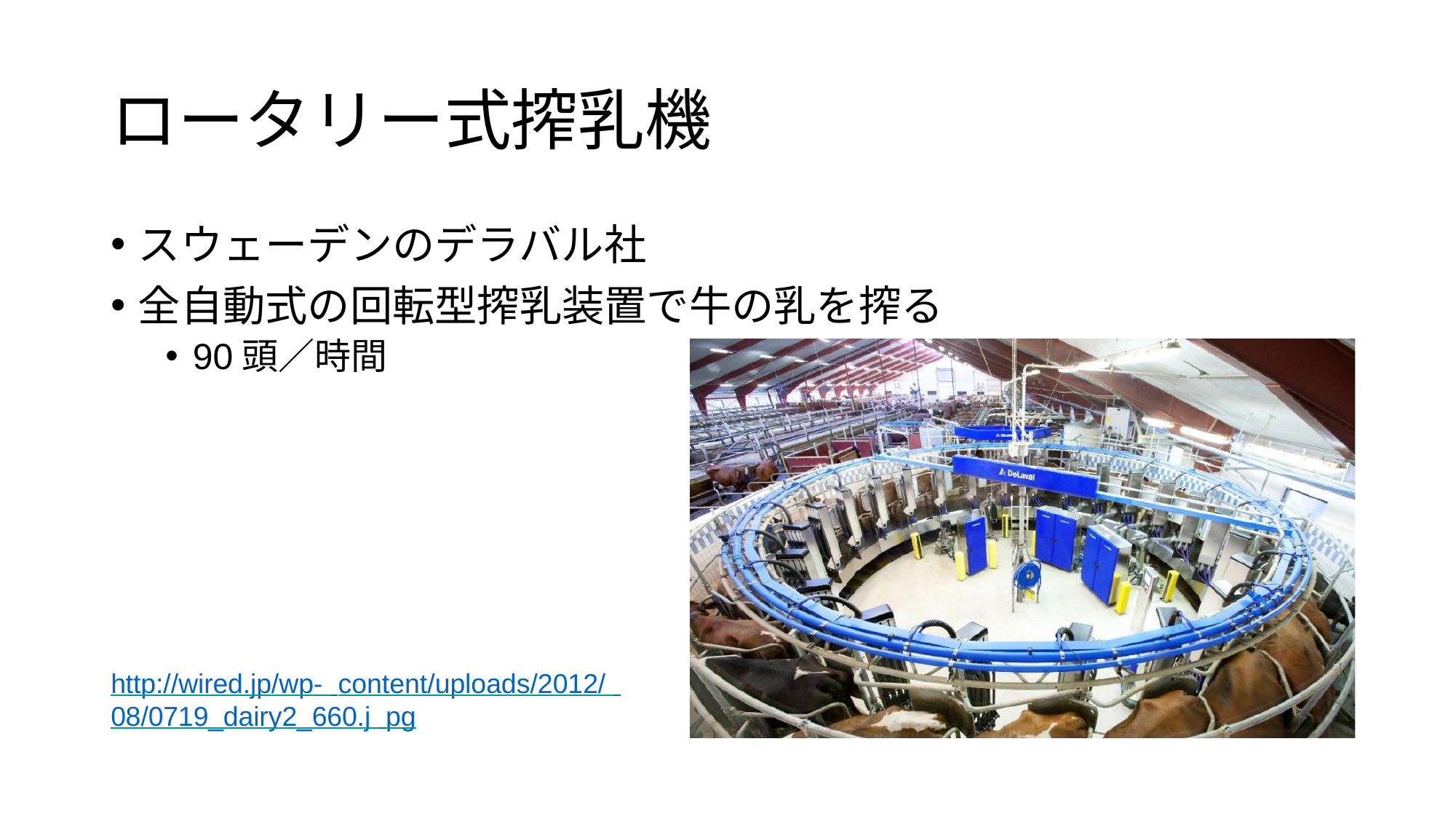

# ロータリー式搾乳機
スウェーデンのデラバル社
全自動式の回転型搾乳装置で牛の乳を搾る
90頭／時間

http://wired.jp/wp-  content/uploads/2012/  08/0719_dairy2_660.j  pg